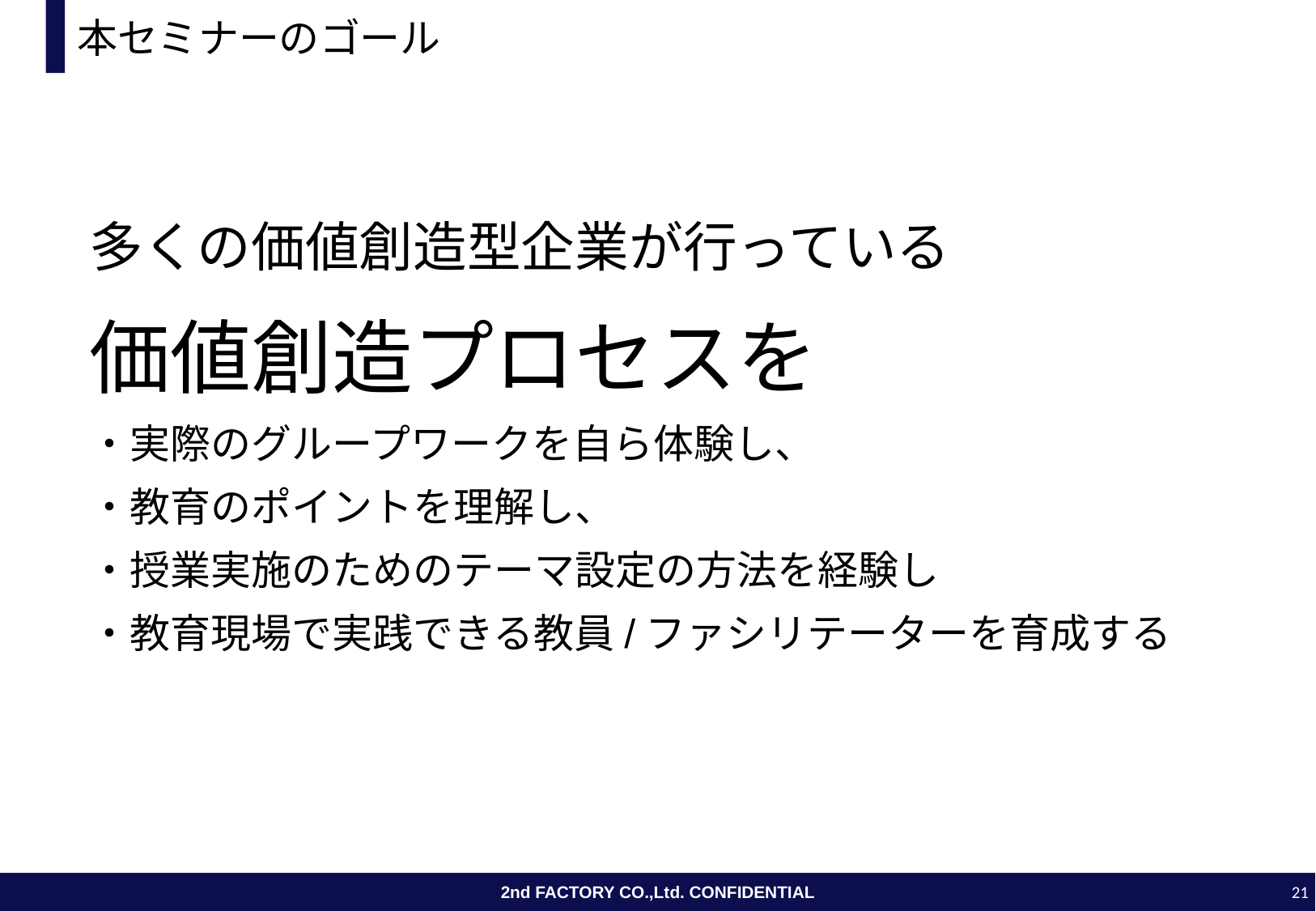

# 本セミナーのゴール
多くの価値創造型企業が行っている
価値創造プロセスを
・実際のグループワークを自ら体験し、
・教育のポイントを理解し、
・授業実施のためのテーマ設定の方法を経験し
・教育現場で実践できる教員/ファシリテーターを育成する